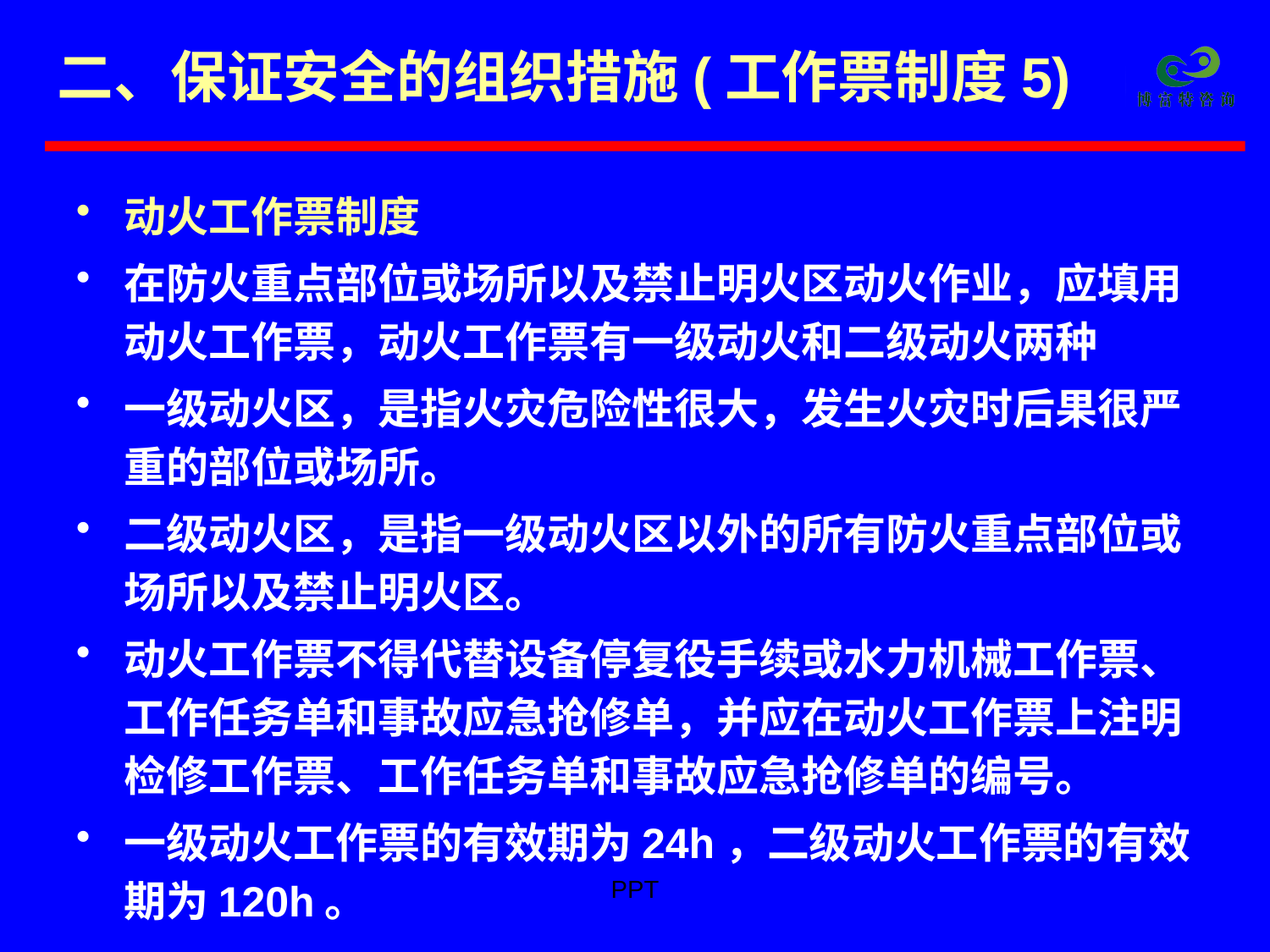

# 二、保证安全的组织措施(工作票制度5)

动火工作票制度
在防火重点部位或场所以及禁止明火区动火作业，应填用动火工作票，动火工作票有一级动火和二级动火两种
一级动火区，是指火灾危险性很大，发生火灾时后果很严重的部位或场所。
二级动火区，是指一级动火区以外的所有防火重点部位或场所以及禁止明火区。
动火工作票不得代替设备停复役手续或水力机械工作票、工作任务单和事故应急抢修单，并应在动火工作票上注明检修工作票、工作任务单和事故应急抢修单的编号。
一级动火工作票的有效期为24h，二级动火工作票的有效期为120h。
PPT